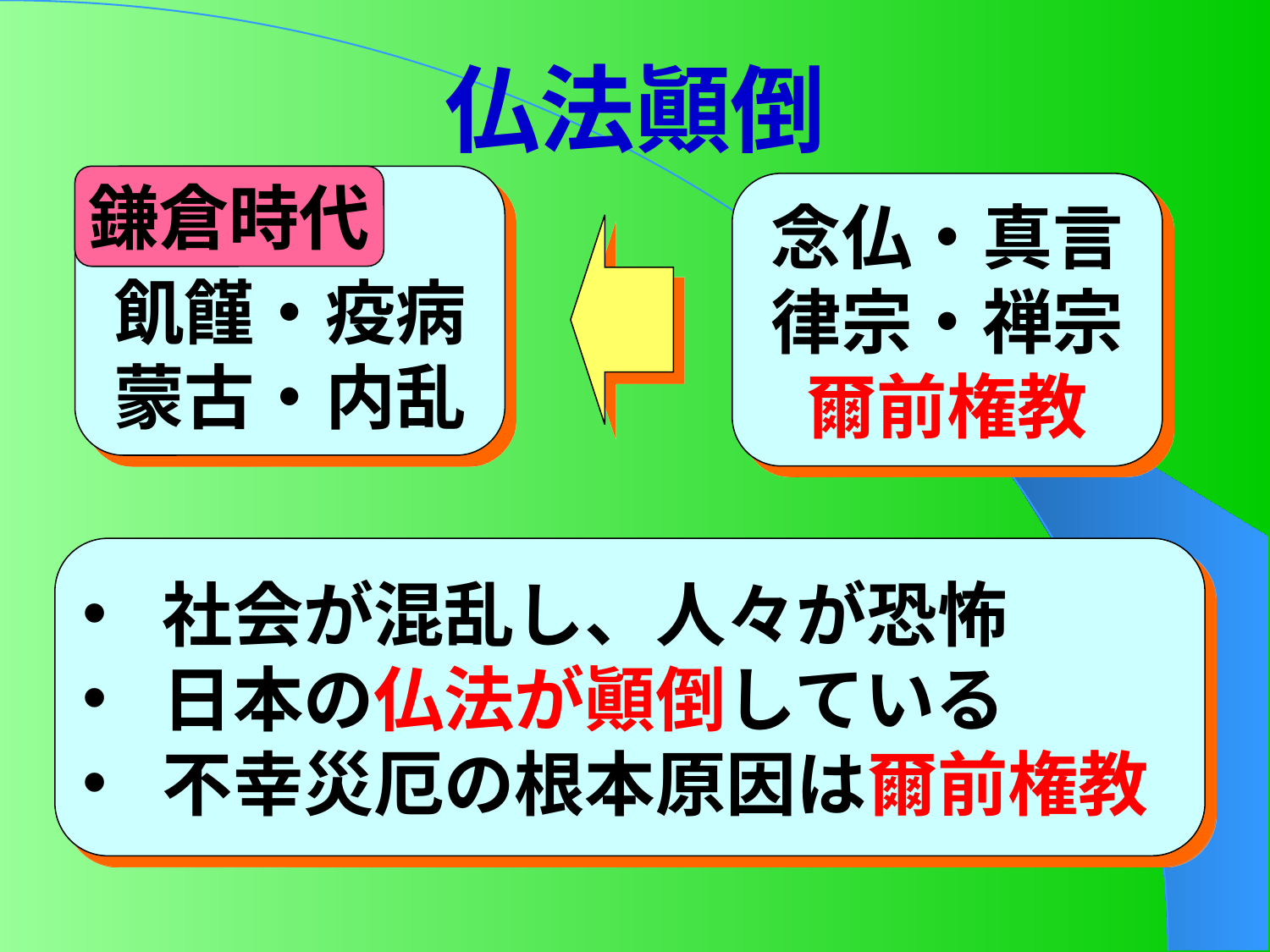

# 仏法顚倒

飢饉・疫病
蒙古・内乱
鎌倉時代
念仏・真言
律宗・禅宗
爾前権教

社会が混乱し、人々が恐怖
日本の仏法が顚倒している
不幸災厄の根本原因は爾前権教